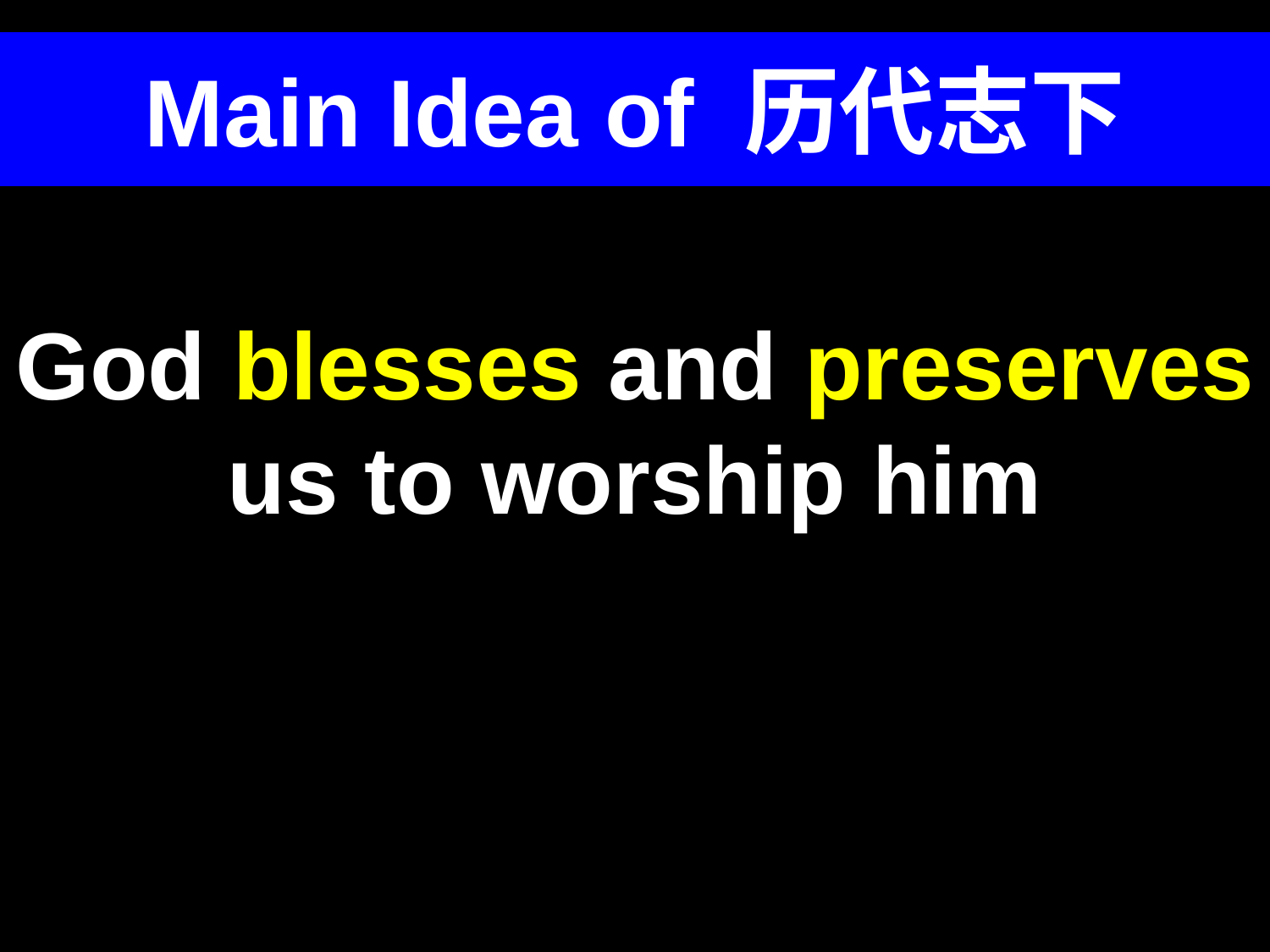

# Main Idea of 历代志下
God blesses and preserves us to worship him